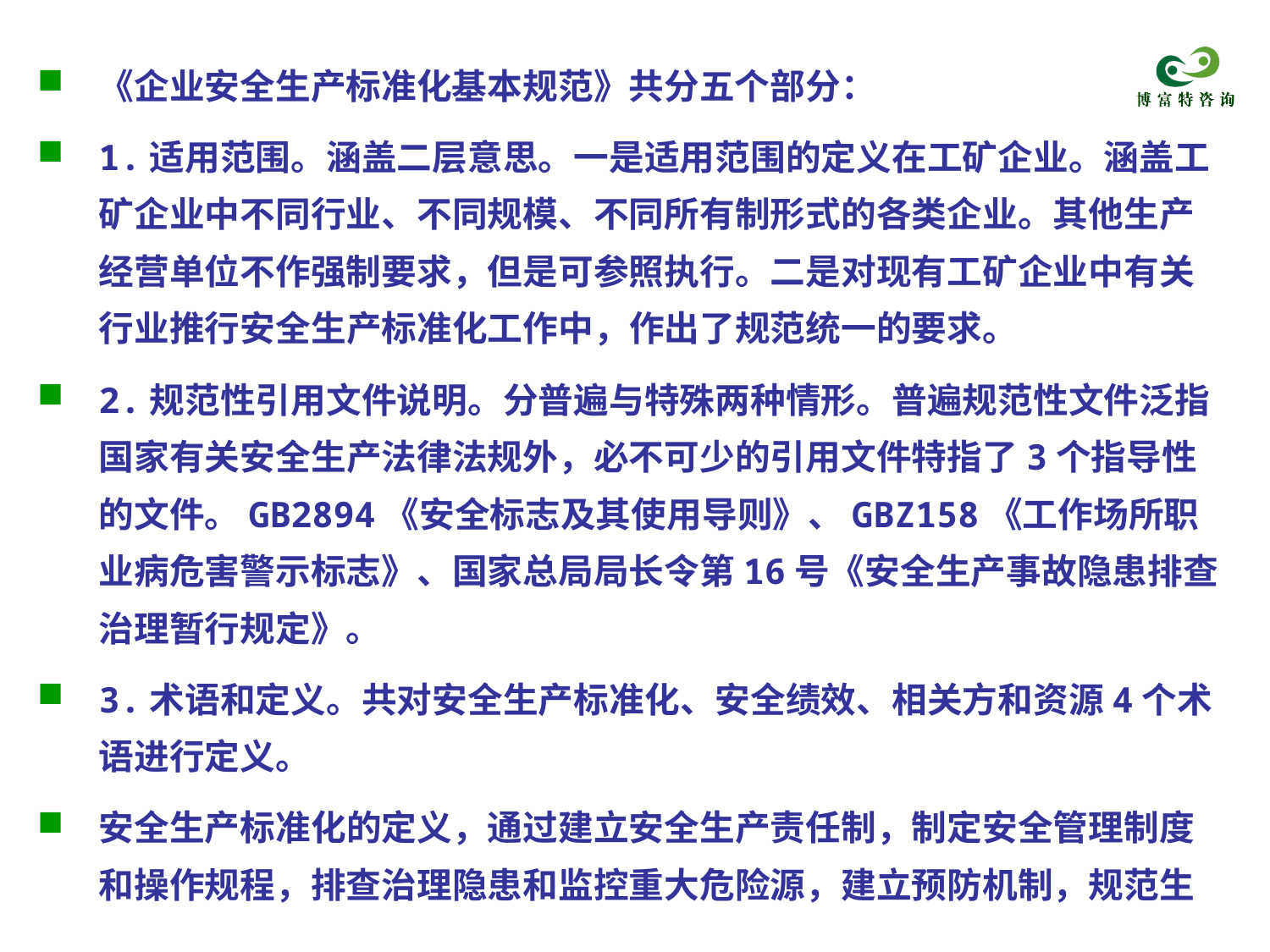

《企业安全生产标准化基本规范》共分五个部分：
1.适用范围。涵盖二层意思。一是适用范围的定义在工矿企业。涵盖工矿企业中不同行业、不同规模、不同所有制形式的各类企业。其他生产经营单位不作强制要求，但是可参照执行。二是对现有工矿企业中有关行业推行安全生产标准化工作中，作出了规范统一的要求。
2.规范性引用文件说明。分普遍与特殊两种情形。普遍规范性文件泛指国家有关安全生产法律法规外，必不可少的引用文件特指了3个指导性的文件。GB2894《安全标志及其使用导则》、GBZ158《工作场所职业病危害警示标志》、国家总局局长令第16号《安全生产事故隐患排查治理暂行规定》。
3.术语和定义。共对安全生产标准化、安全绩效、相关方和资源4个术语进行定义。
安全生产标准化的定义，通过建立安全生产责任制，制定安全管理制度和操作规程，排查治理隐患和监控重大危险源，建立预防机制，规范生